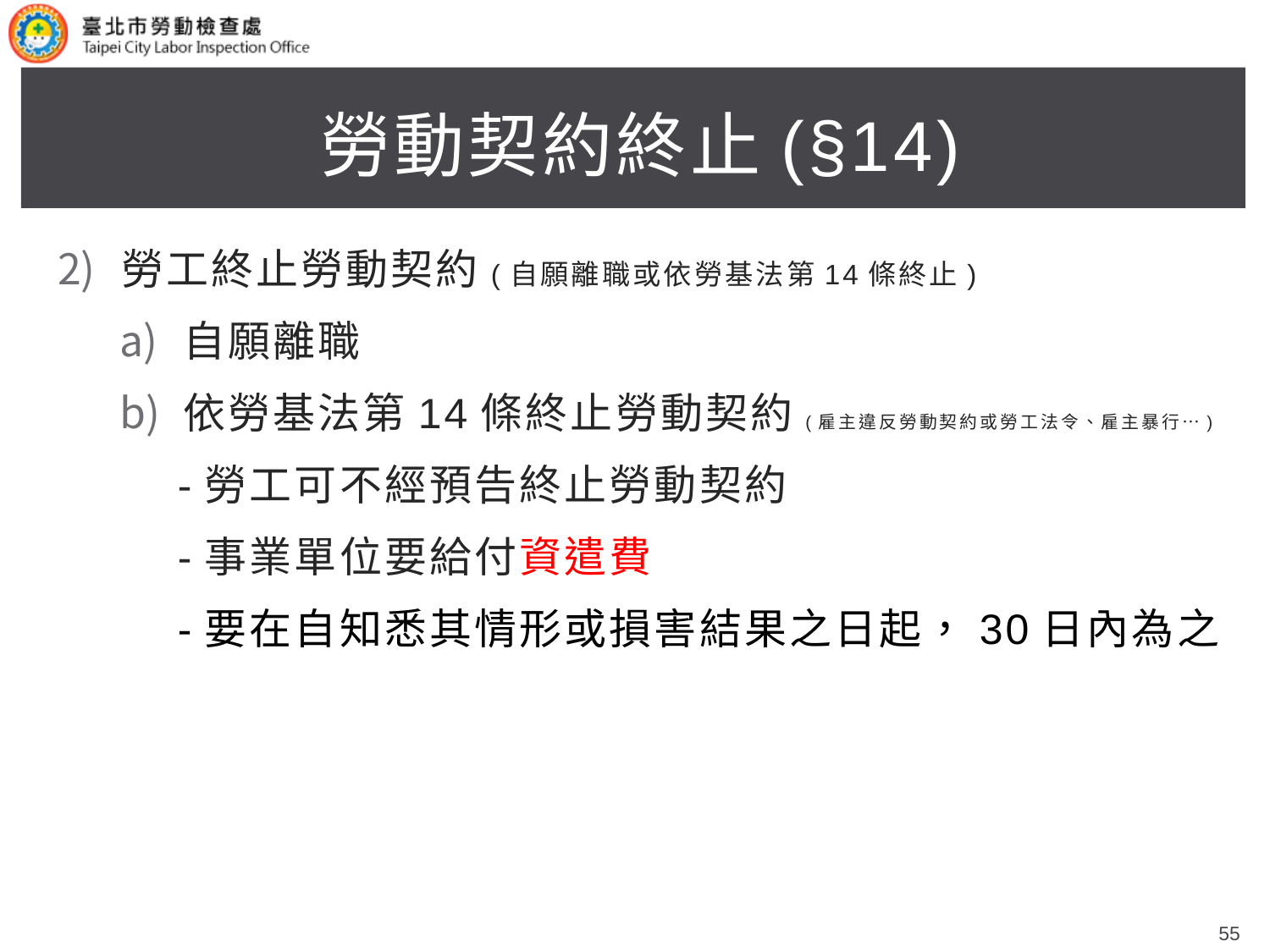

# 勞動契約終止(§14)
勞工終止勞動契約(自願離職或依勞基法第14條終止)
自願離職
依勞基法第14條終止勞動契約(雇主違反勞動契約或勞工法令、雇主暴行…)
    -勞工可不經預告終止勞動契約
    -事業單位要給付資遣費
    -要在自知悉其情形或損害結果之日起，30日內為之

55